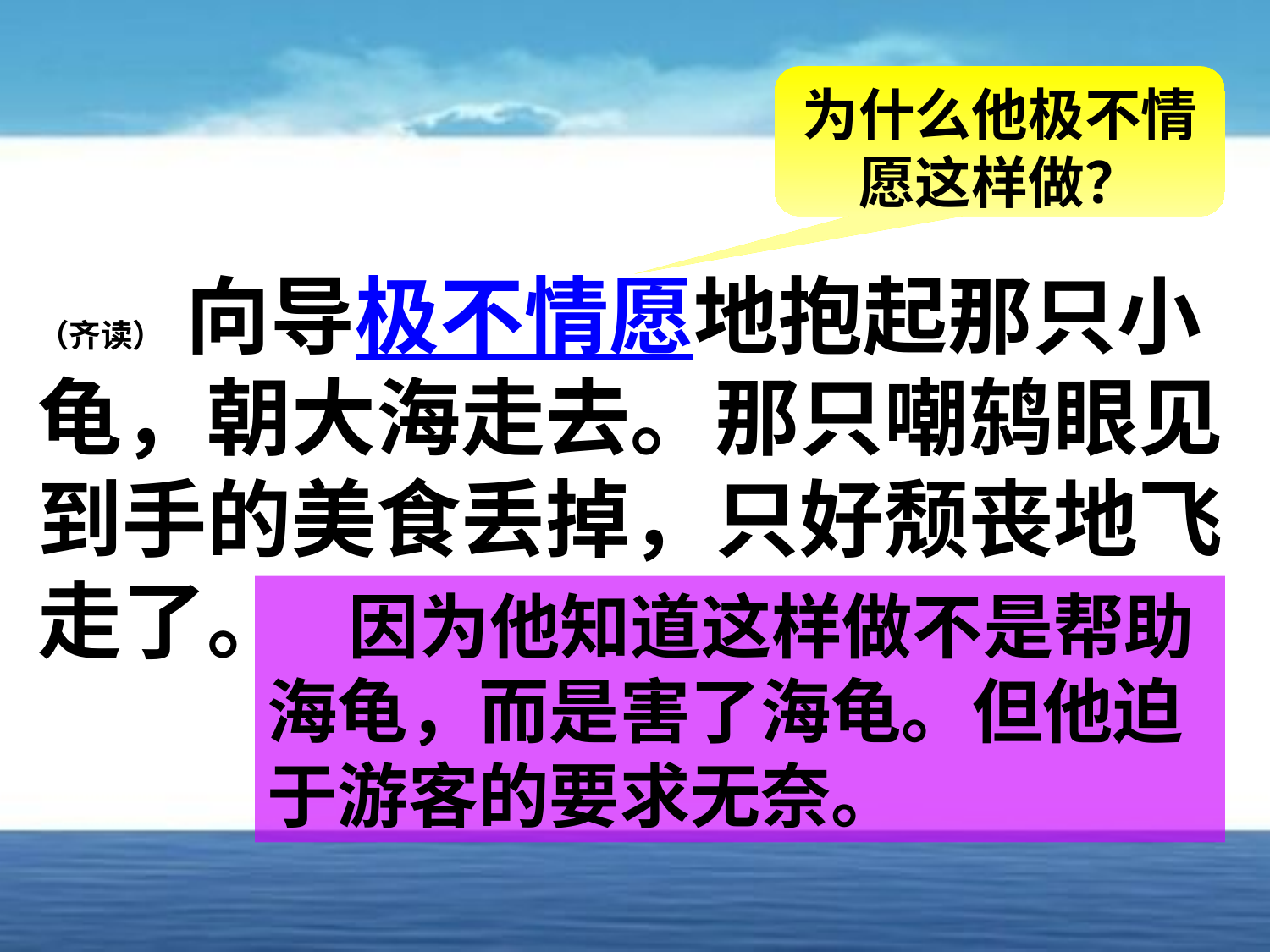

#
为什么他极不情愿这样做？
（齐读）   向导极不情愿地抱起那只小龟，朝大海走去。那只嘲鸫眼见到手的美食丢掉，只好颓丧地飞走了。
    因为他知道这样做不是帮助海龟，而是害了海龟。但他迫于游客的要求无奈。